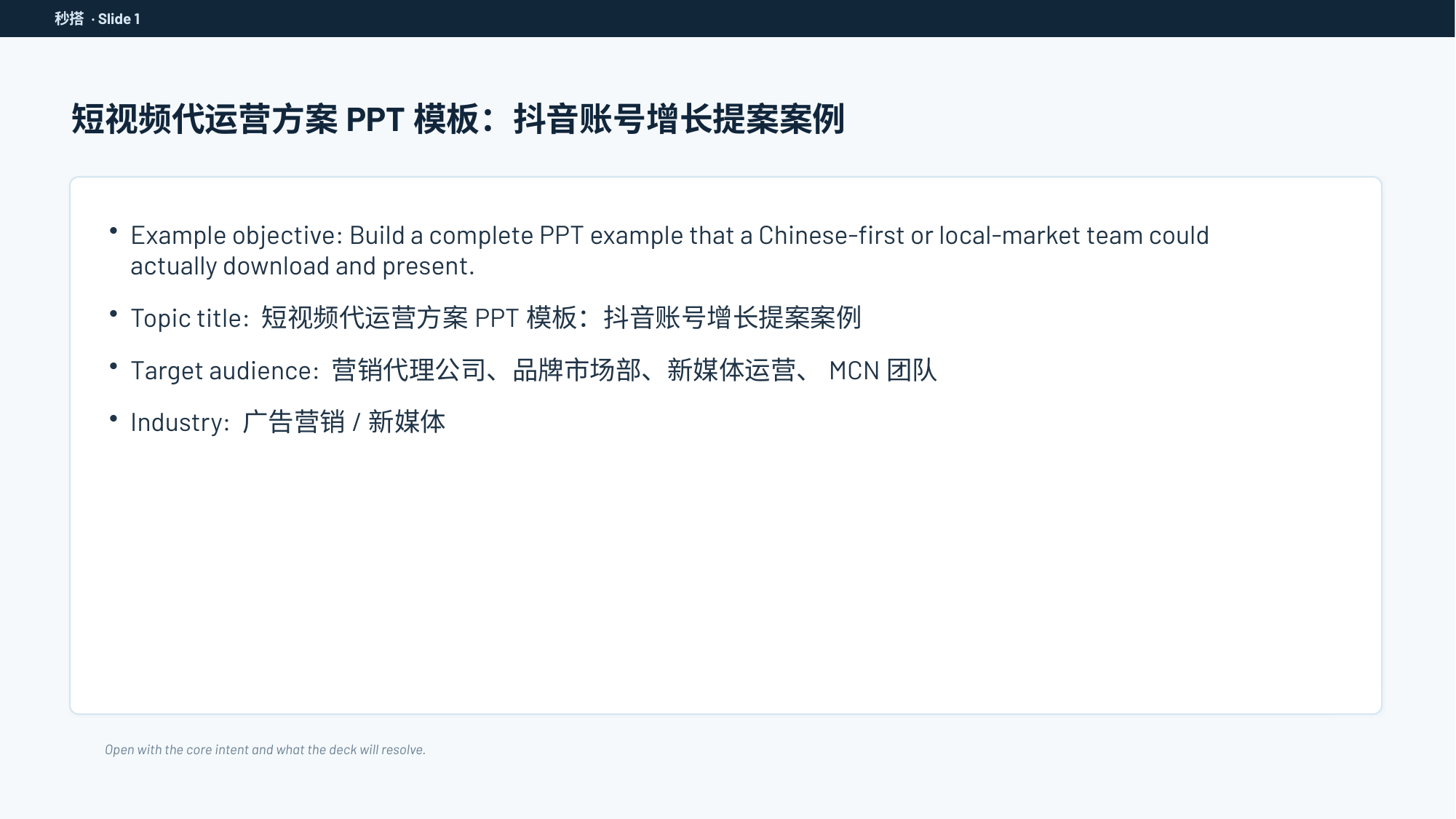

秒搭 · Slide 1
短视频代运营方案PPT模板：抖音账号增长提案案例

Example objective: Build a complete PPT example that a Chinese-first or local-market team could actually download and present.
Topic title: 短视频代运营方案PPT模板：抖音账号增长提案案例
Target audience: 营销代理公司、品牌市场部、新媒体运营、MCN团队
Industry: 广告营销/新媒体
Open with the core intent and what the deck will resolve.